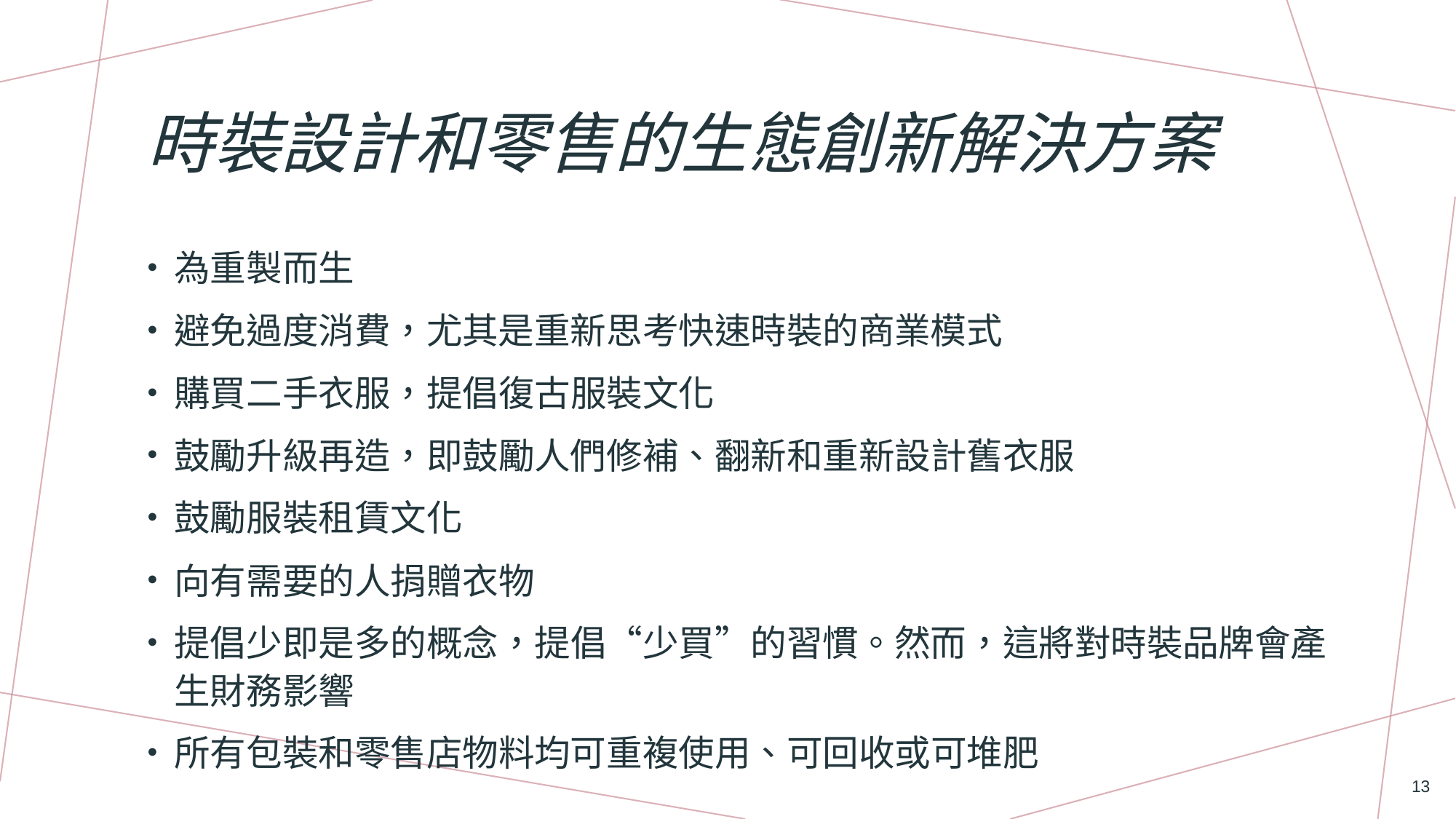

# 時裝設計和零售的生態創新解決方案
為重製而生
避免過度消費，尤其是重新思考快速時裝的商業模式
購買二手衣服，提倡復古服裝文化
鼓勵升級再造，即鼓勵人們修補、翻新和重新設計舊衣服
鼓勵服裝租賃文化
向有需要的人捐贈衣物
提倡少即是多的概念，提倡“少買”的習慣。然而，這將對時裝品牌會產生財務影響
所有包裝和零售店物料均可重複使用、可回收或可堆肥
13